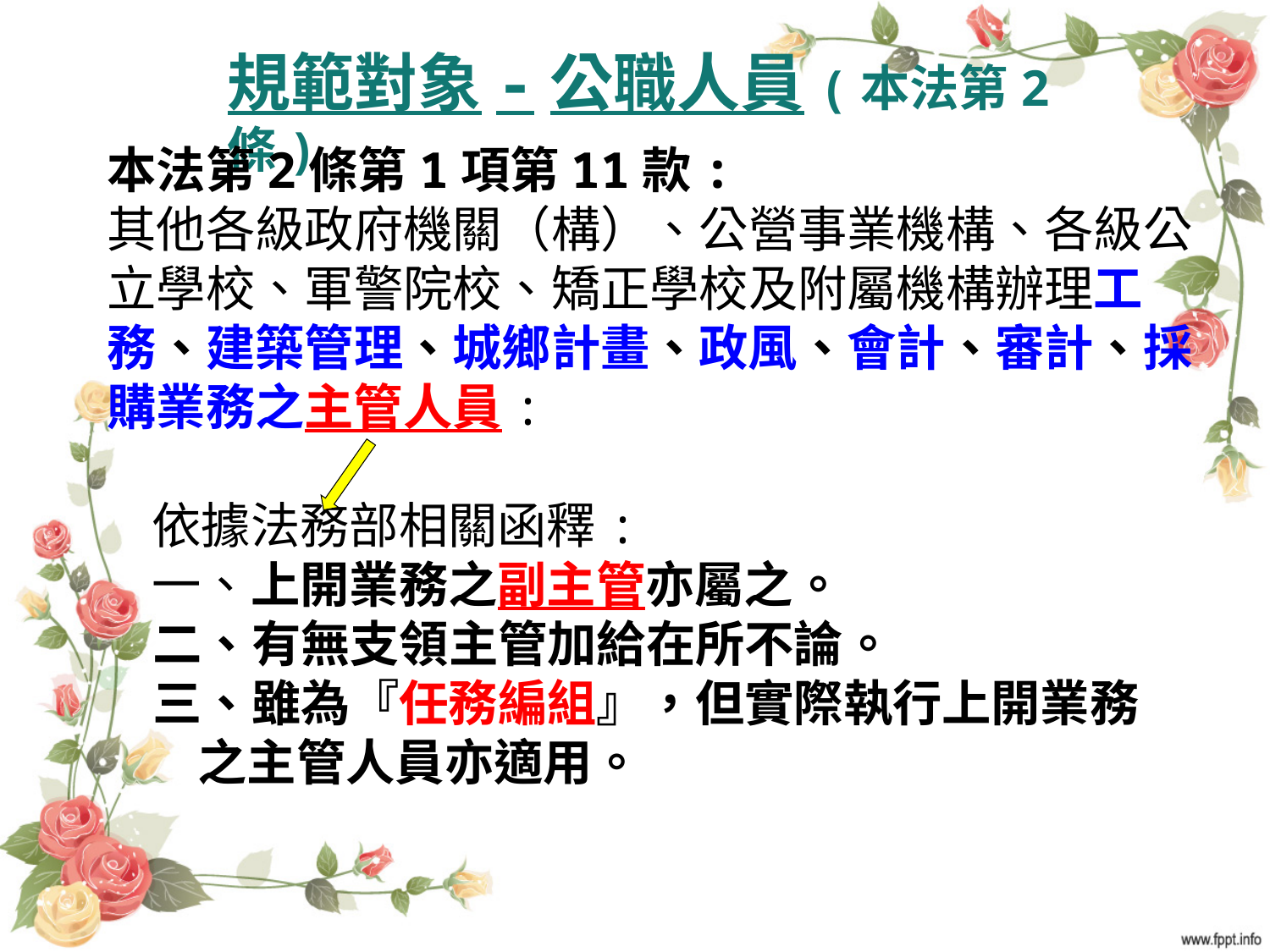

#
規範對象-公職人員(本法第2條)

本法第2條第1項第11款:
其他各級政府機關（構）、公營事業機構、各級公立學校、軍警院校、矯正學校及附屬機構辦理工務、建築管理、城鄉計畫、政風、會計、審計、採購業務之主管人員:

   依據法務部相關函釋:
   一、上開業務之副主管亦屬之。
   二、有無支領主管加給在所不論。
   三、雖為『任務編組』，但實際執行上開業務
       之主管人員亦適用。